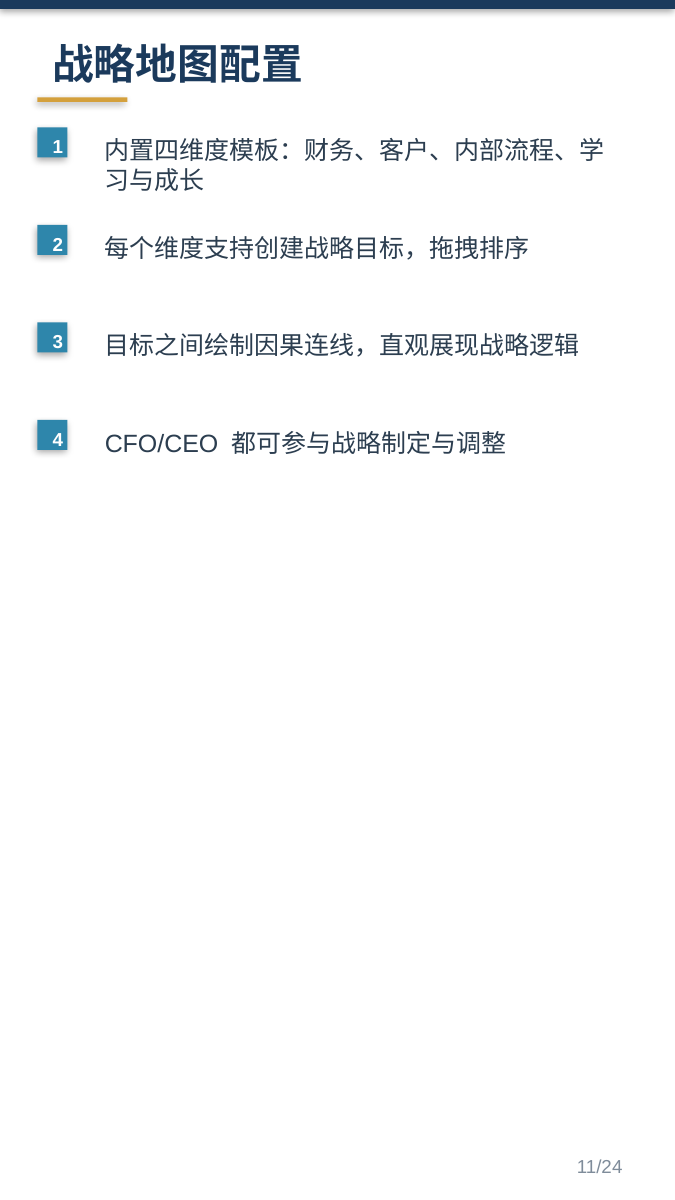

战略地图配置

1
内置四维度模板：财务、客户、内部流程、学习与成长

2
每个维度支持创建战略目标，拖拽排序

3
目标之间绘制因果连线，直观展现战略逻辑

4
CFO/CEO 都可参与战略制定与调整
11/24